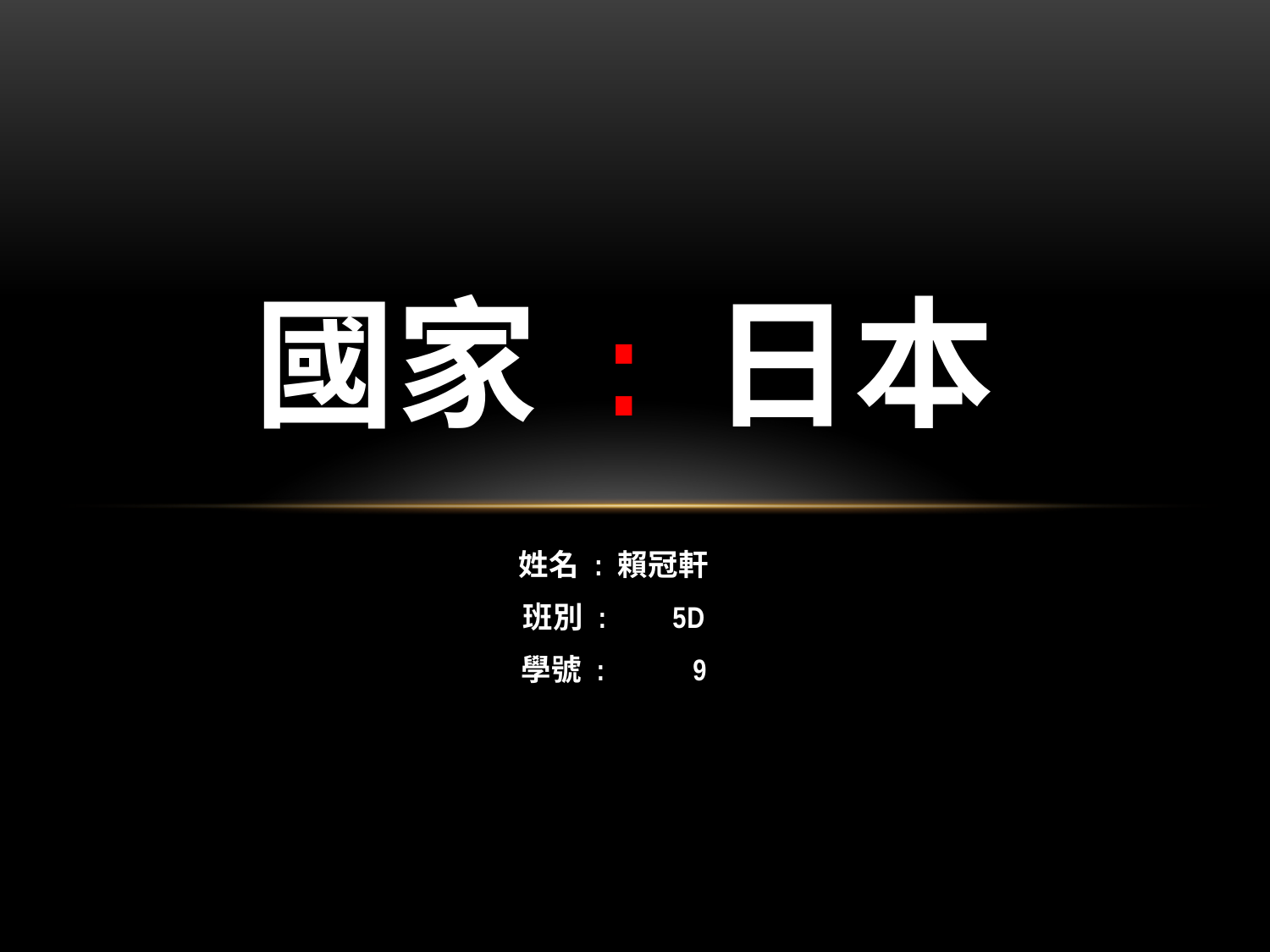

# 國家 : 日本
姓名 : 賴冠軒
班別 :         5D
學號 :            9